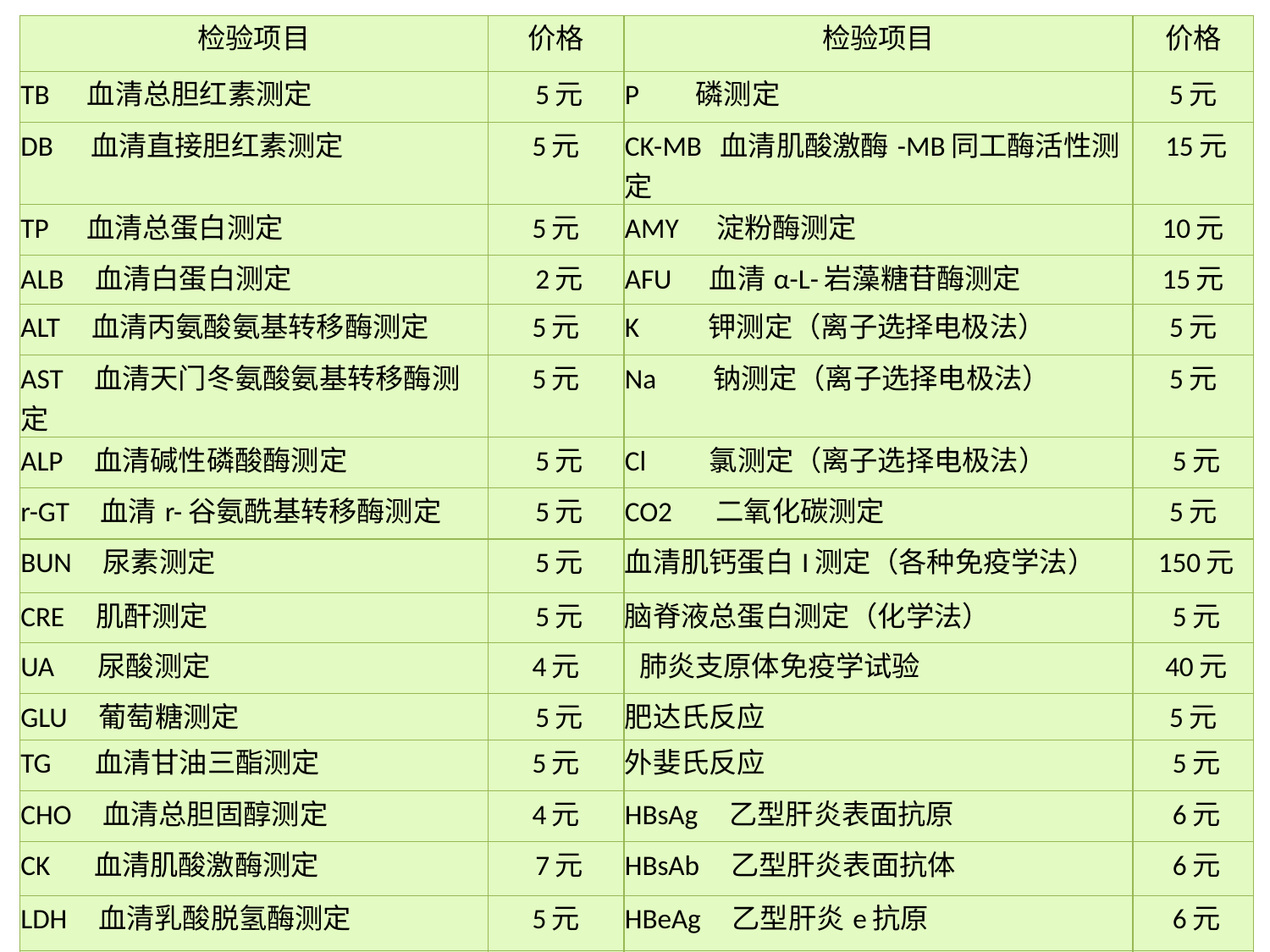

| 检验项目 | 价格 | 检验项目 | 价格 |
| --- | --- | --- | --- |
| TB 血清总胆红素测定 | 5元 | P 磷测定 | 5元 |
| DB 血清直接胆红素测定 | 5元 | CK-MB 血清肌酸激酶-MB同工酶活性测定 | 15元 |
| TP 血清总蛋白测定 | 5元 | AMY 淀粉酶测定 | 10元 |
| ALB 血清白蛋白测定 | 2元 | AFU 血清α-L-岩藻糖苷酶测定 | 15元 |
| ALT 血清丙氨酸氨基转移酶测定 | 5元 | K 钾测定（离子选择电极法） | 5元 |
| AST 血清天门冬氨酸氨基转移酶测定 | 5元 | Na 钠测定（离子选择电极法） | 5元 |
| ALP 血清碱性磷酸酶测定 | 5元 | Cl 氯测定（离子选择电极法） | 5元 |
| r-GT 血清r-谷氨酰基转移酶测定 | 5元 | CO2 二氧化碳测定 | 5元 |
| BUN 尿素测定 | 5元 | 血清肌钙蛋白I测定（各种免疫学法） | 150元 |
| CRE 肌酐测定 | 5元 | 脑脊液总蛋白测定（化学法） | 5元 |
| UA 尿酸测定 | 4元 | 肺炎支原体免疫学试验 | 40元 |
| GLU 葡萄糖测定 | 5元 | 肥达氏反应 | 5元 |
| TG 血清甘油三酯测定 | 5元 | 外婓氏反应 | 5元 |
| CHO 血清总胆固醇测定 | 4元 | HBsAg 乙型肝炎表面抗原 | 6元 |
| CK 血清肌酸激酶测定 | 7元 | HBsAb 乙型肝炎表面抗体 | 6元 |
| LDH 血清乳酸脱氢酶测定 | 5元 | HBeAg 乙型肝炎e抗原 | 6元 |
| CA 钙测定 | 5元 | HBeAb 乙型肝炎e抗体 | 6元 |